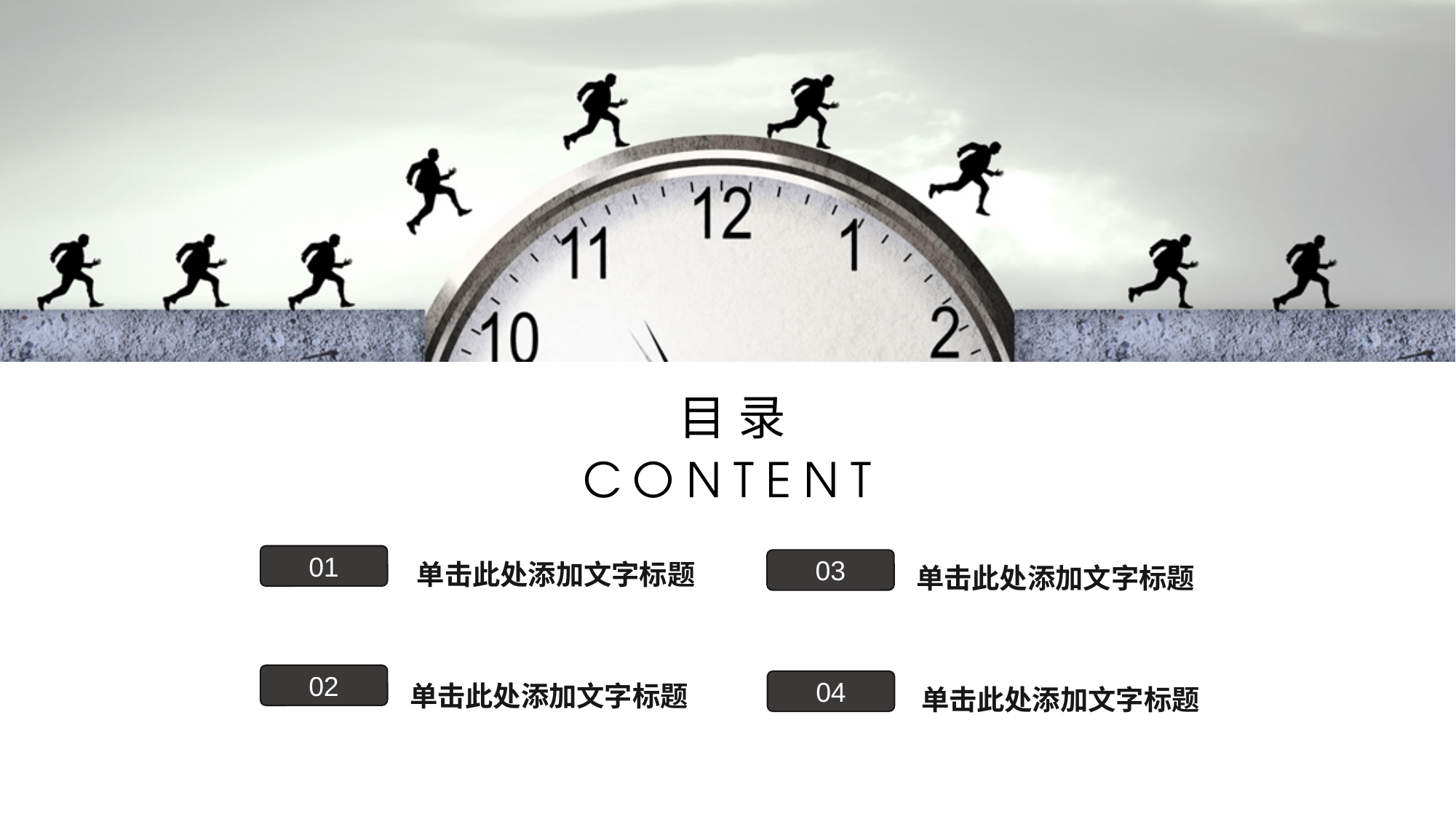

目录
CONTENT
01
03
单击此处添加文字标题
单击此处添加文字标题
02
04
单击此处添加文字标题
单击此处添加文字标题